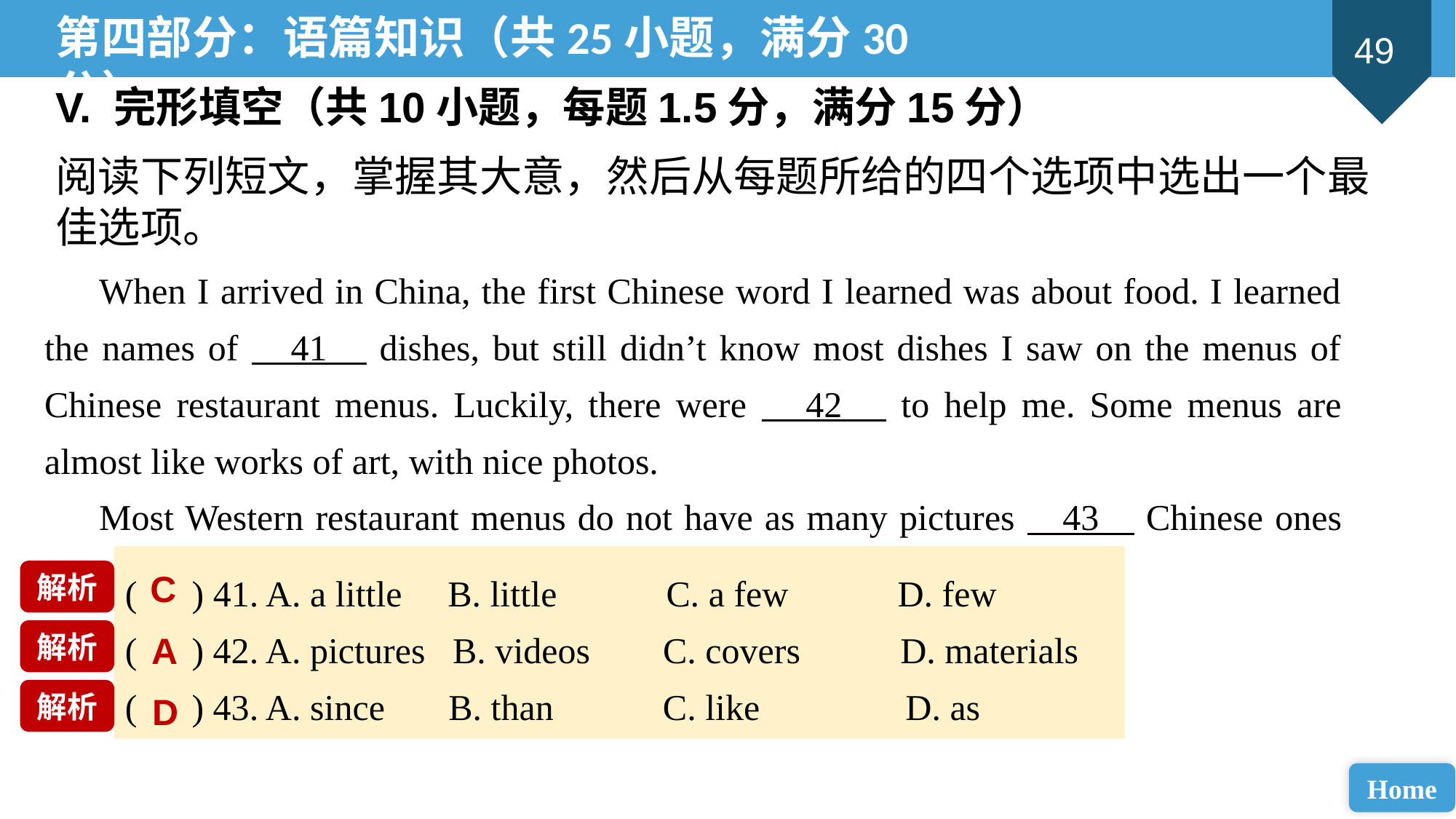

第四部分：语篇知识（共25小题，满分30分）
V. 完形填空（共10小题，每题1.5分，满分15分）
阅读下列短文，掌握其大意，然后从每题所给的四个选项中选出一个最佳选项。
When I arrived in China, the first Chinese word I learned was about food. I learned the names of    41    dishes, but still didn’t know most dishes I saw on the menus of Chinese restaurant menus. Luckily, there were    42    to help me. Some menus are almost like works of art, with nice photos.
Most Western restaurant menus do not have as many pictures    43    Chinese ones do.
(      ) 41. A. a little     B. little            C. a few            D. few
(      ) 42. A. pictures   B. videos        C. covers           D. materials
(      ) 43. A. since       B. than            C. like                D. as
C
解析
解析
A
解析
D